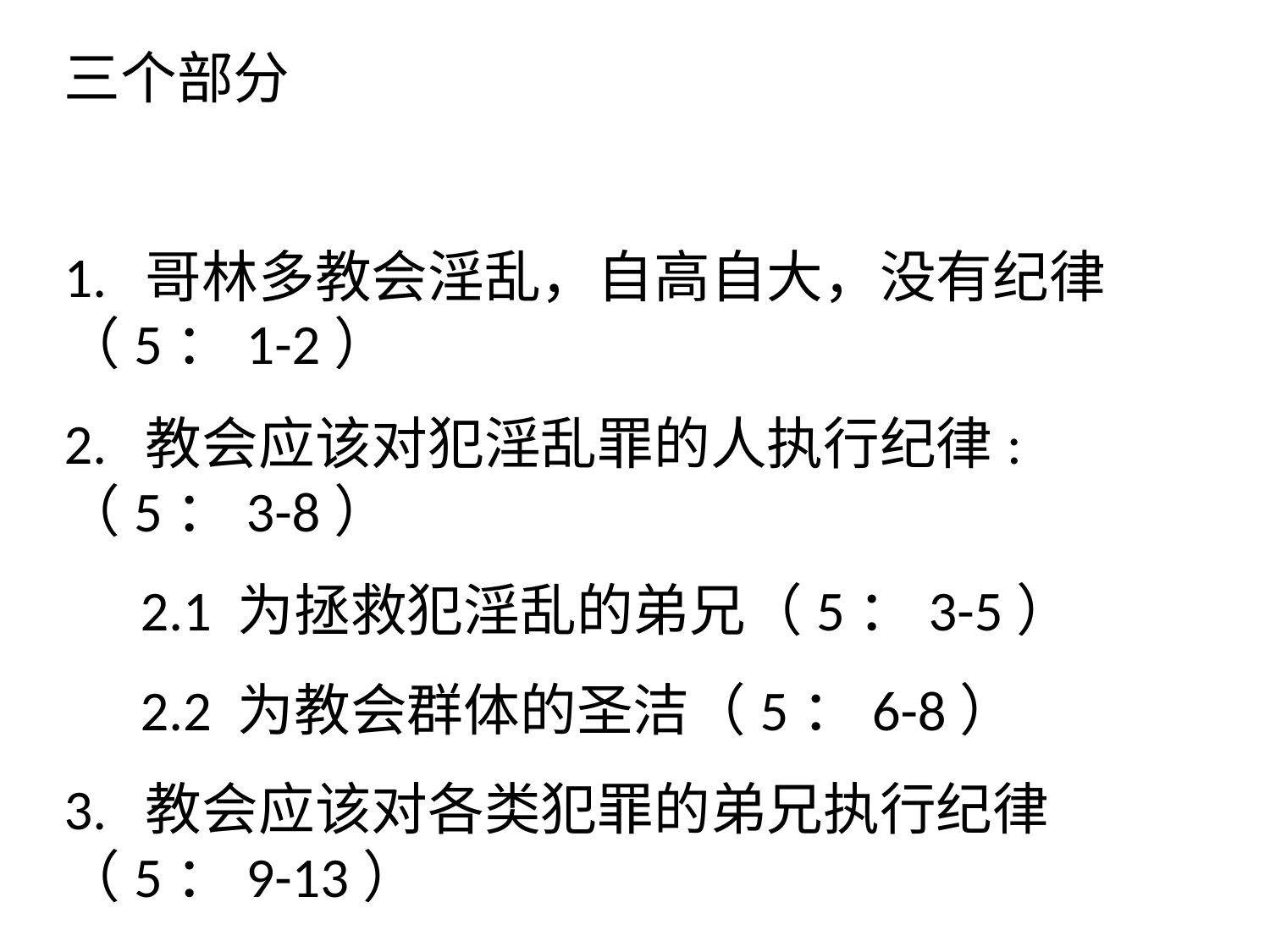

三个部分

1.  哥林多教会淫乱，自高自大，没有纪律（5：1-2）
2.  教会应该对犯淫乱罪的人执行纪律:（5：3-8）
      2.1 为拯救犯淫乱的弟兄（5：3-5）
      2.2 为教会群体的圣洁（5：6-8）
3.  教会应该对各类犯罪的弟兄执行纪律 （5：9-13）